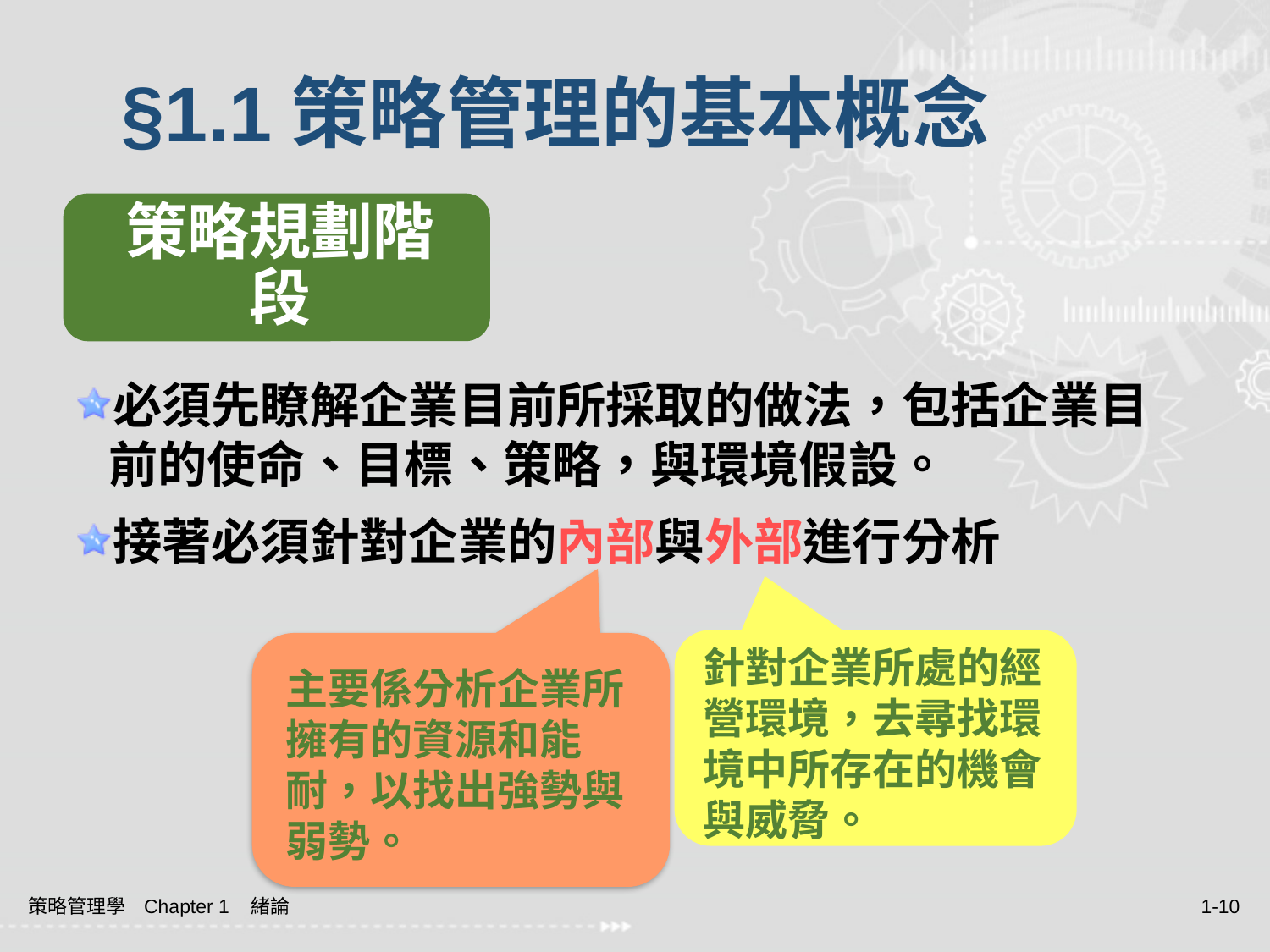

# §1.1策略管理的基本概念
策略規劃階段
必須先瞭解企業目前所採取的做法，包括企業目前的使命、目標、策略，與環境假設。
接著必須針對企業的內部與外部進行分析

針對企業所處的經營環境，去尋找環境中所存在的機會與威脅。

主要係分析企業所擁有的資源和能耐，以找出強勢與弱勢。
策略管理學   Chapter 1   緒論
1-10